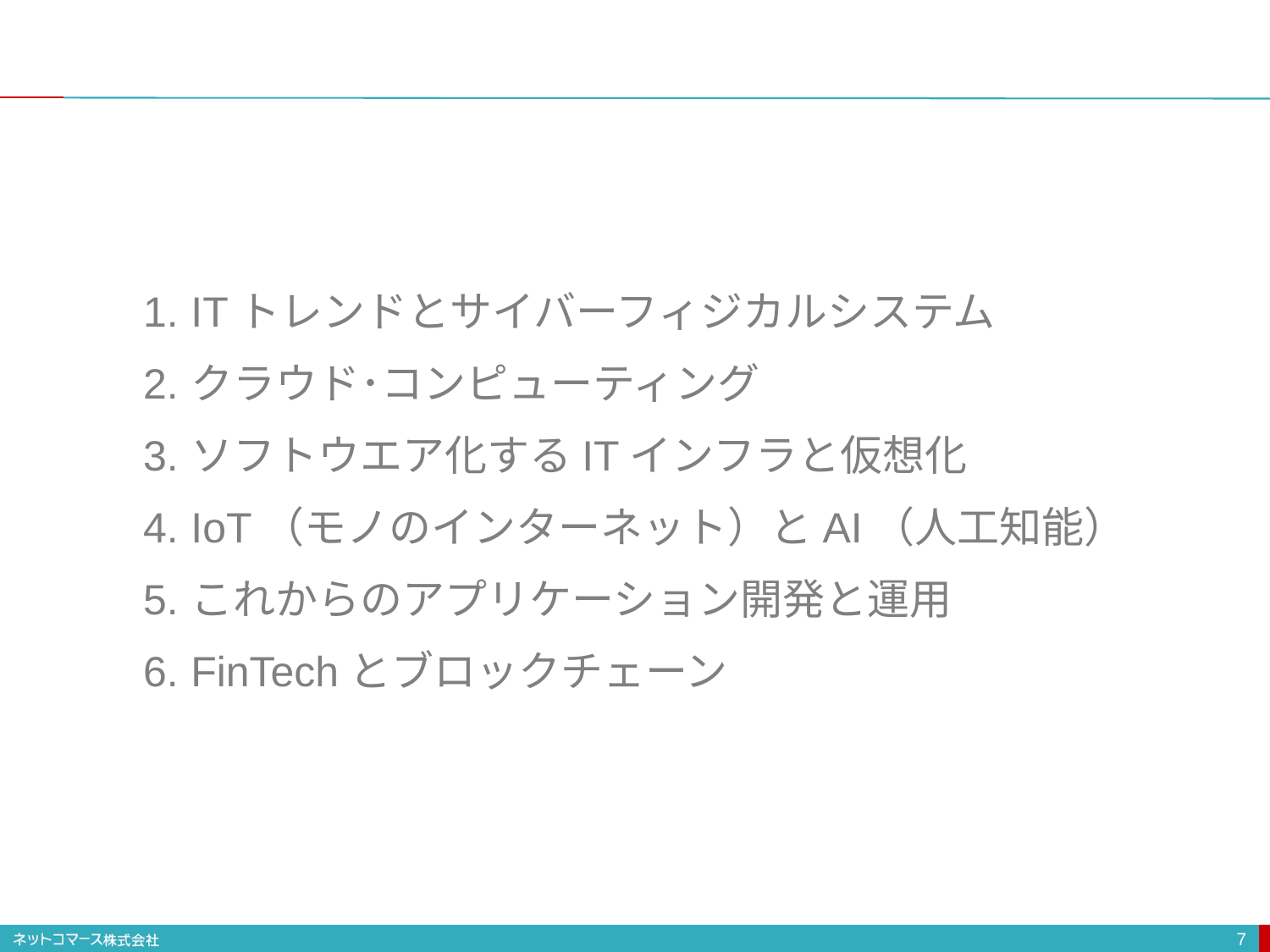

ITトレンドとサイバーフィジカルシステム
クラウド･コンピューティング
ソフトウエア化するITインフラと仮想化
IoT（モノのインターネット）とAI（人工知能）
これからのアプリケーション開発と運用
FinTechとブロックチェーン
7